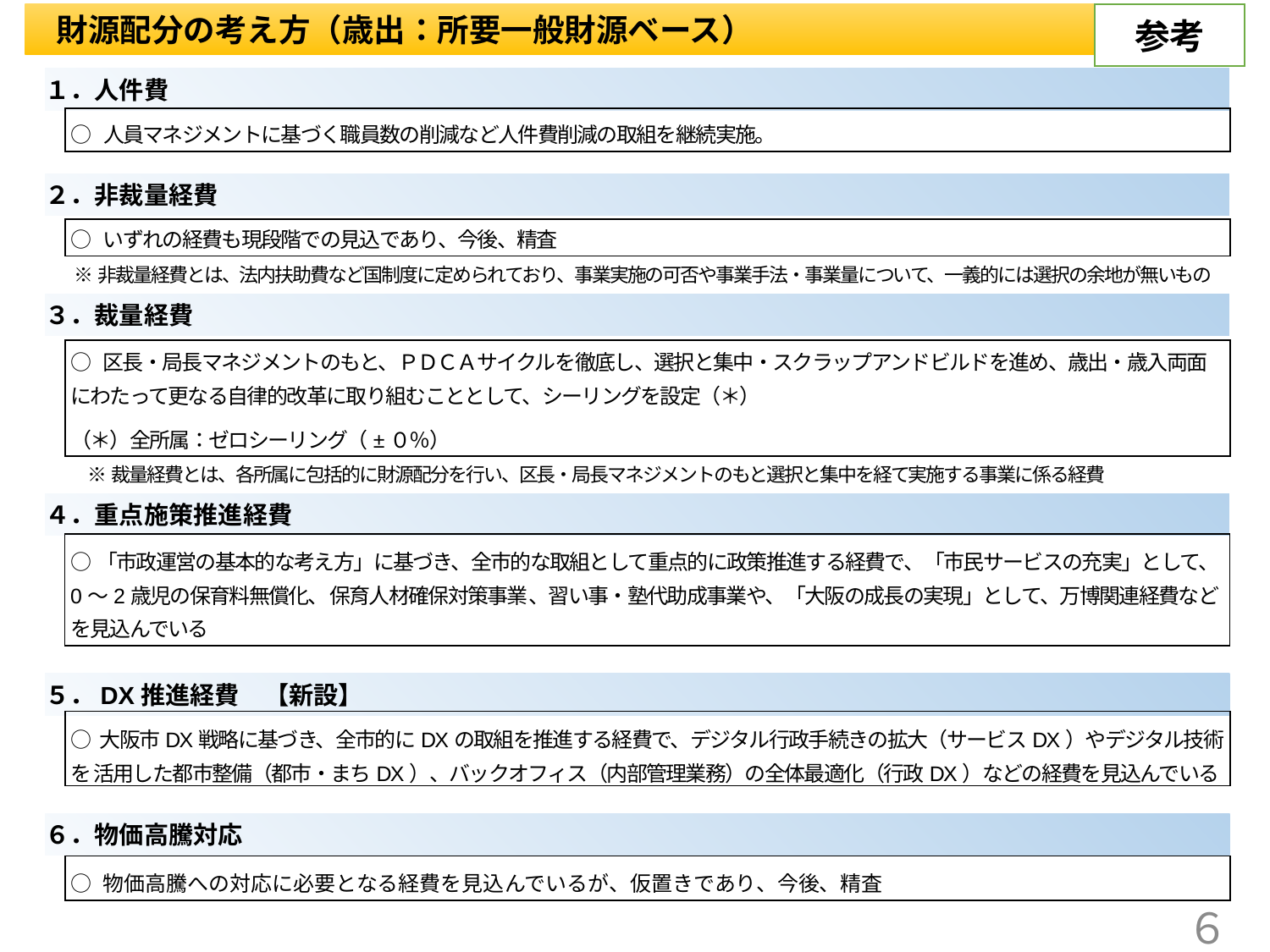

まとめ
　財源配分の考え方（歳出：所要一般財源ベース）
参考
１．人件費
○  人員マネジメントに基づく職員数の削減など人件費削減の取組を継続実施。

２．非裁量経費
○  いずれの経費も現段階での見込であり、今後、精査

※非裁量経費とは、法内扶助費など国制度に定められており、事業実施の可否や事業手法・事業量について、一義的には選択の余地が無いもの
３．裁量経費
○  区長・局長マネジメントのもと、ＰＤＣＡサイクルを徹底し、選択と集中・スクラップアンドビルドを進め、歳出・歳入両面にわたって更なる自律的改革に取り組むこととして、シーリングを設定（＊）
（＊）全所属：ゼロシーリング（±０％）

※裁量経費とは、各所属に包括的に財源配分を行い、区長・局長マネジメントのもと選択と集中を経て実施する事業に係る経費
４．重点施策推進経費

○「市政運営の基本的な考え方」に基づき、全市的な取組として重点的に政策推進する経費で、「市民サービスの充実」として、0～2歳児の保育料無償化、保育人材確保対策事業、習い事・塾代助成事業や、「大阪の成長の実現」として、万博関連経費などを見込んでいる
５．DX推進経費　【新設】

○ 大阪市DX戦略に基づき、全市的にDXの取組を推進する経費で、デジタル行政手続きの拡大（サービスDX）やデジタル技術を 活用した都市整備（都市・まちDX）、バックオフィス（内部管理業務）の全体最適化（行政DX）などの経費を見込んでいる
６．物価高騰対応
○  物価高騰への対応に必要となる経費を見込んでいるが、仮置きであり、今後、精査

６